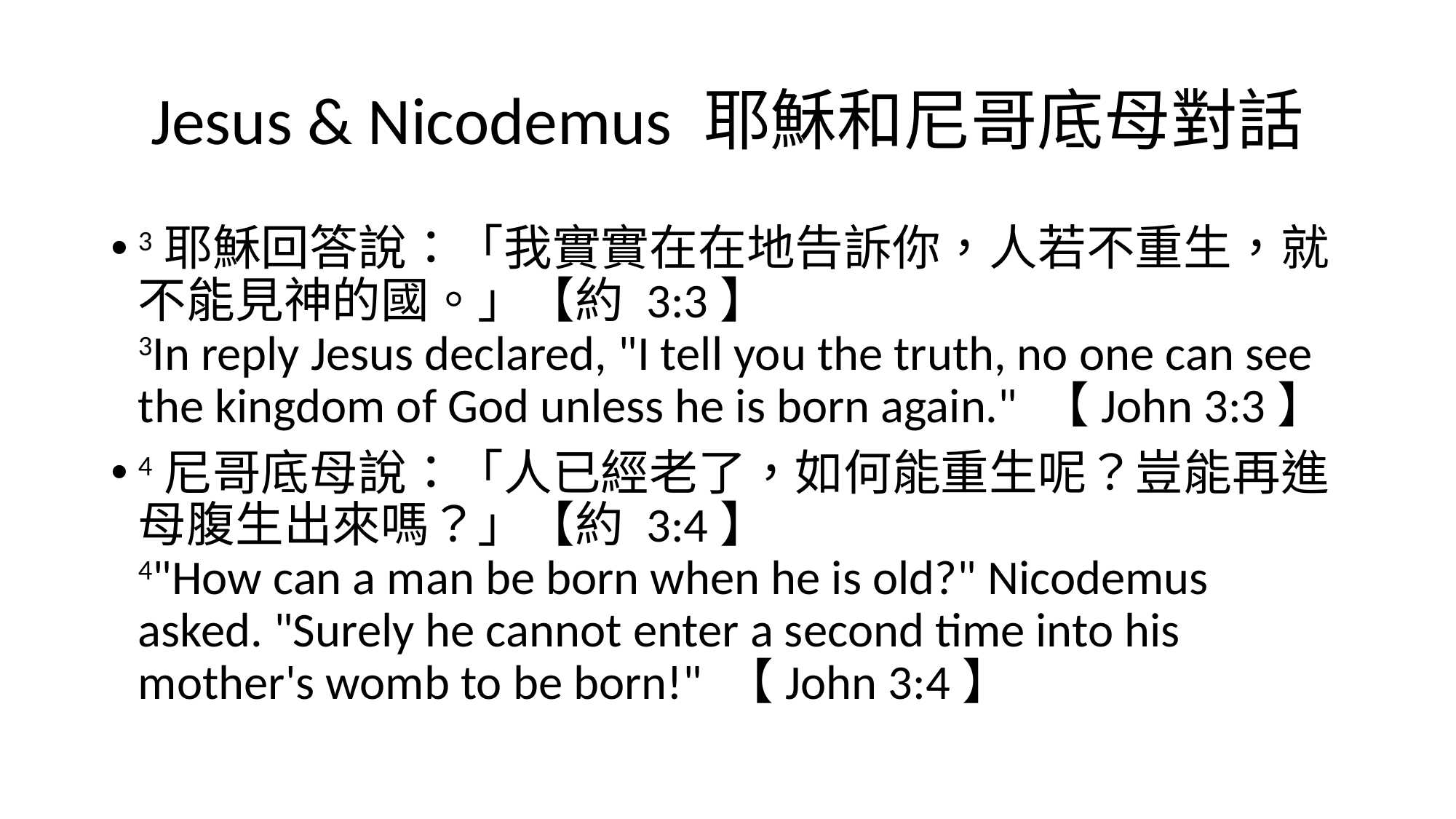

# Jesus & Nicodemus 耶穌和尼哥底母對話
3耶穌回答說：「我實實在在地告訴你，人若不重生，就不能見神的國。」【約 3:3】
3In reply Jesus declared, "I tell you the truth, no one can see the kingdom of God unless he is born again." 【John 3:3】
4尼哥底母說：「人已經老了，如何能重生呢？豈能再進母腹生出來嗎？」【約 3:4】
4"How can a man be born when he is old?" Nicodemus asked. "Surely he cannot enter a second time into his mother's womb to be born!" 【John 3:4】